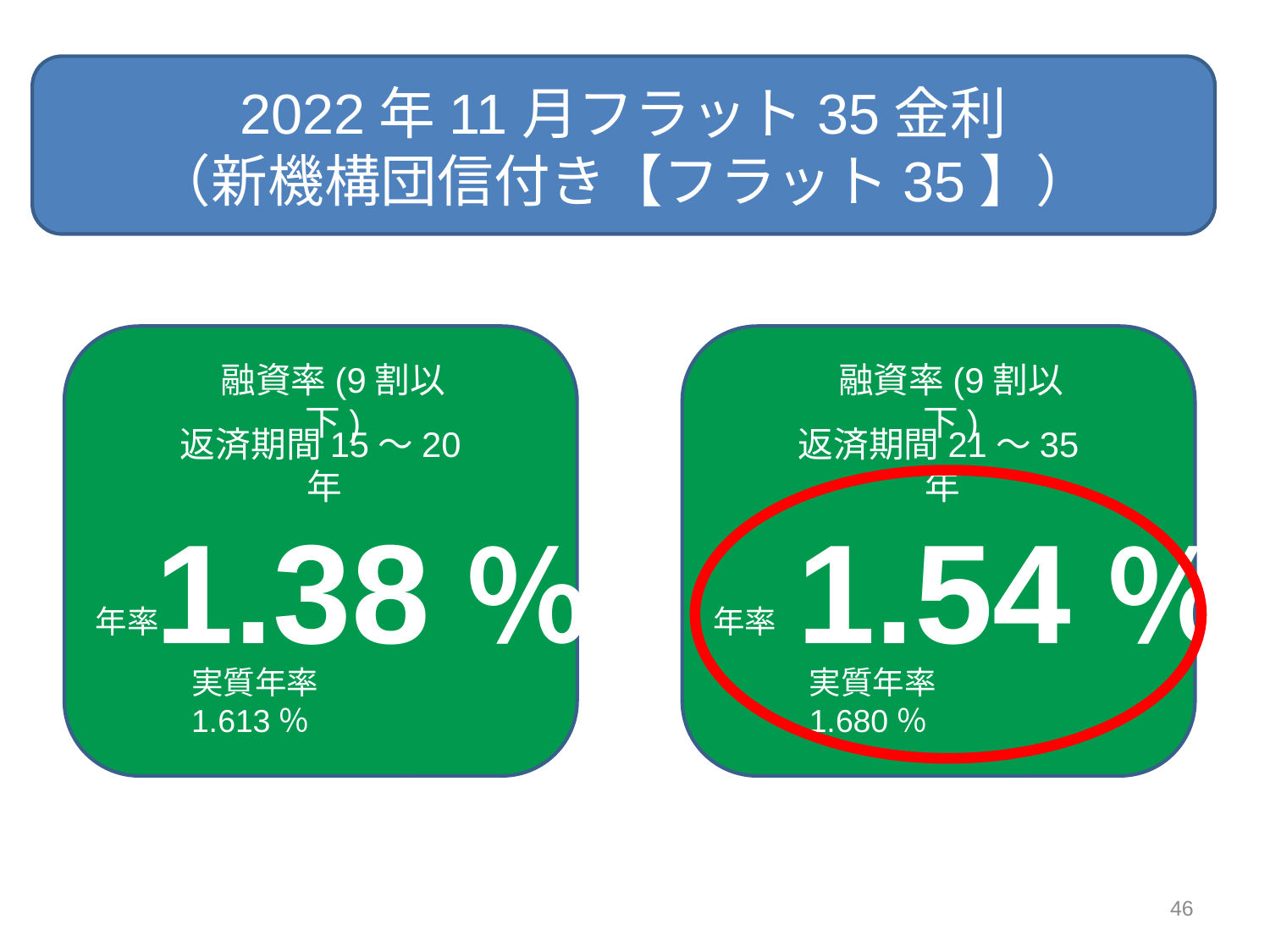

2022年11月フラット35金利
（新機構団信付き【フラット35】）

融資率(9割以下)
融資率(9割以下)
返済期間15～20年
返済期間21～35年

1.38％
1.54％
年率
年率
実質年率　1.613％
実質年率　1.680％
46